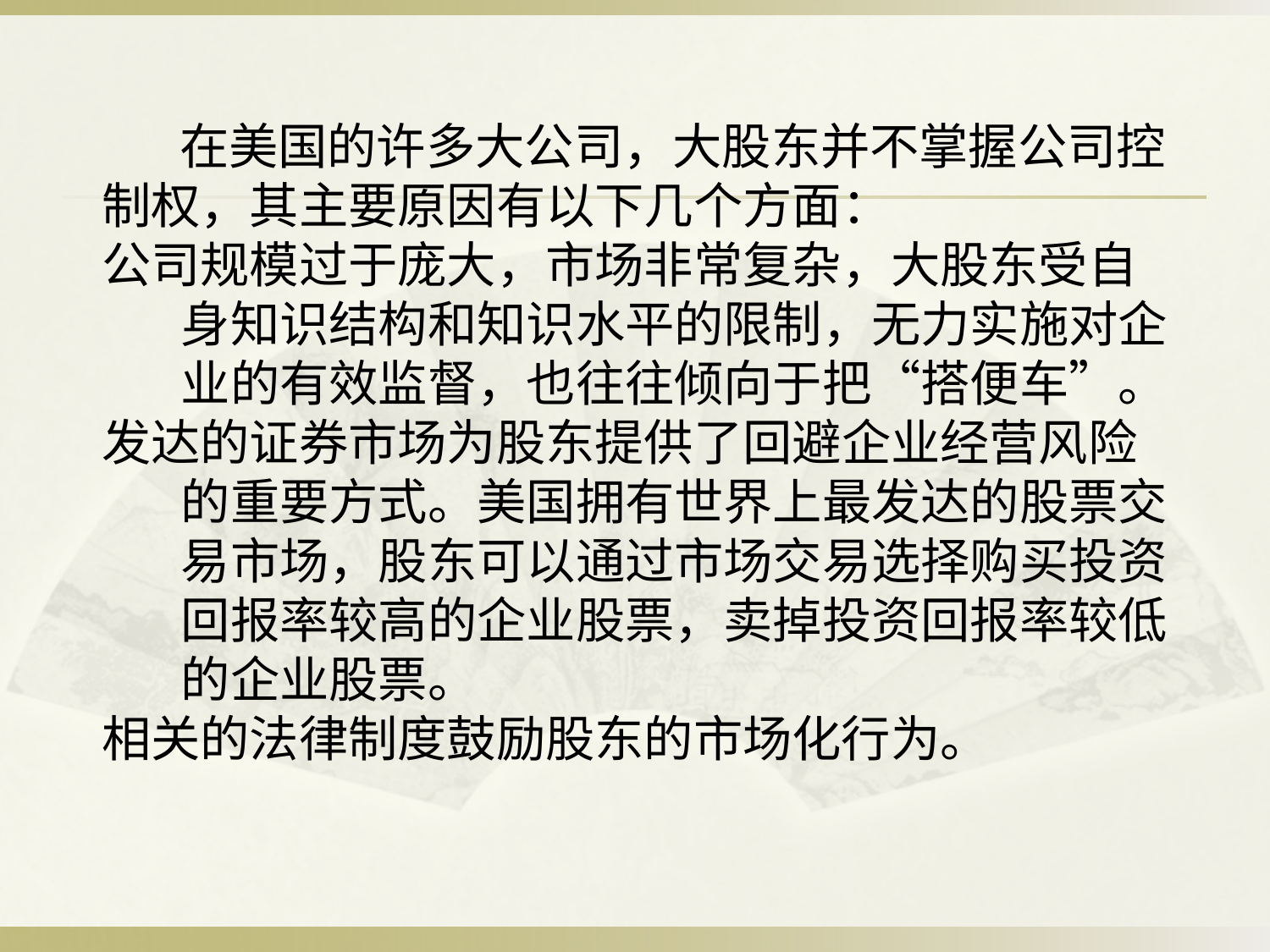

在美国的许多大公司，大股东并不掌握公司控制权，其主要原因有以下几个方面：
公司规模过于庞大，市场非常复杂，大股东受自身知识结构和知识水平的限制，无力实施对企业的有效监督，也往往倾向于把“搭便车”。
发达的证券市场为股东提供了回避企业经营风险的重要方式。美国拥有世界上最发达的股票交易市场，股东可以通过市场交易选择购买投资回报率较高的企业股票，卖掉投资回报率较低的企业股票。
相关的法律制度鼓励股东的市场化行为。